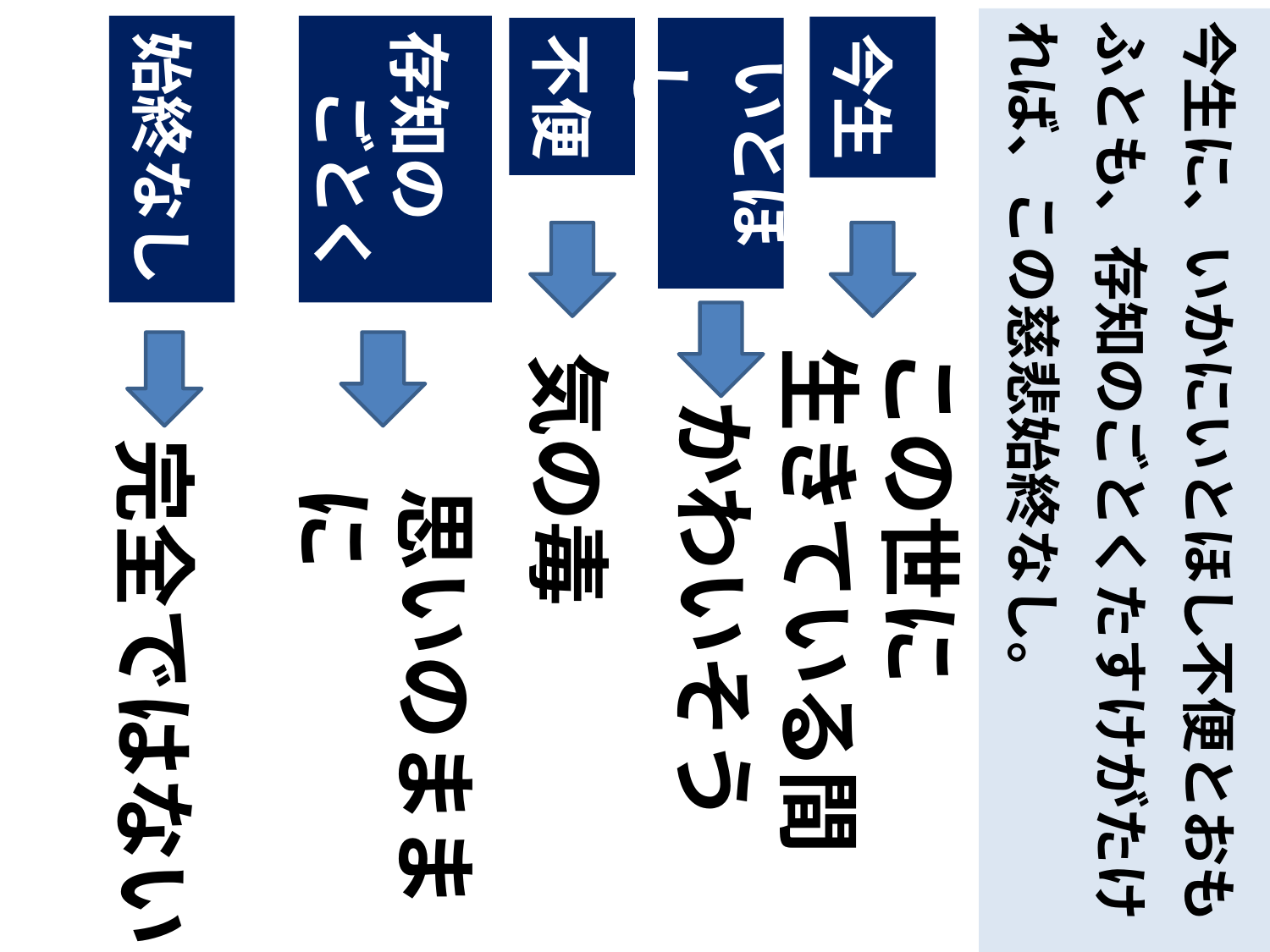

今生に、いかにいとほし不便とおもふとも、存知のごとくたすけがたければ、この慈悲始終なし。
今生に、いかにいとほし不便とおもふとも、存知のごとくたすけがたければ、この慈悲始終なし。
始終なし
存知の
   ごとく
今生
不便
いとほし

この世に
生きている間
気の毒
かわいそう
完全ではない
思いのままに